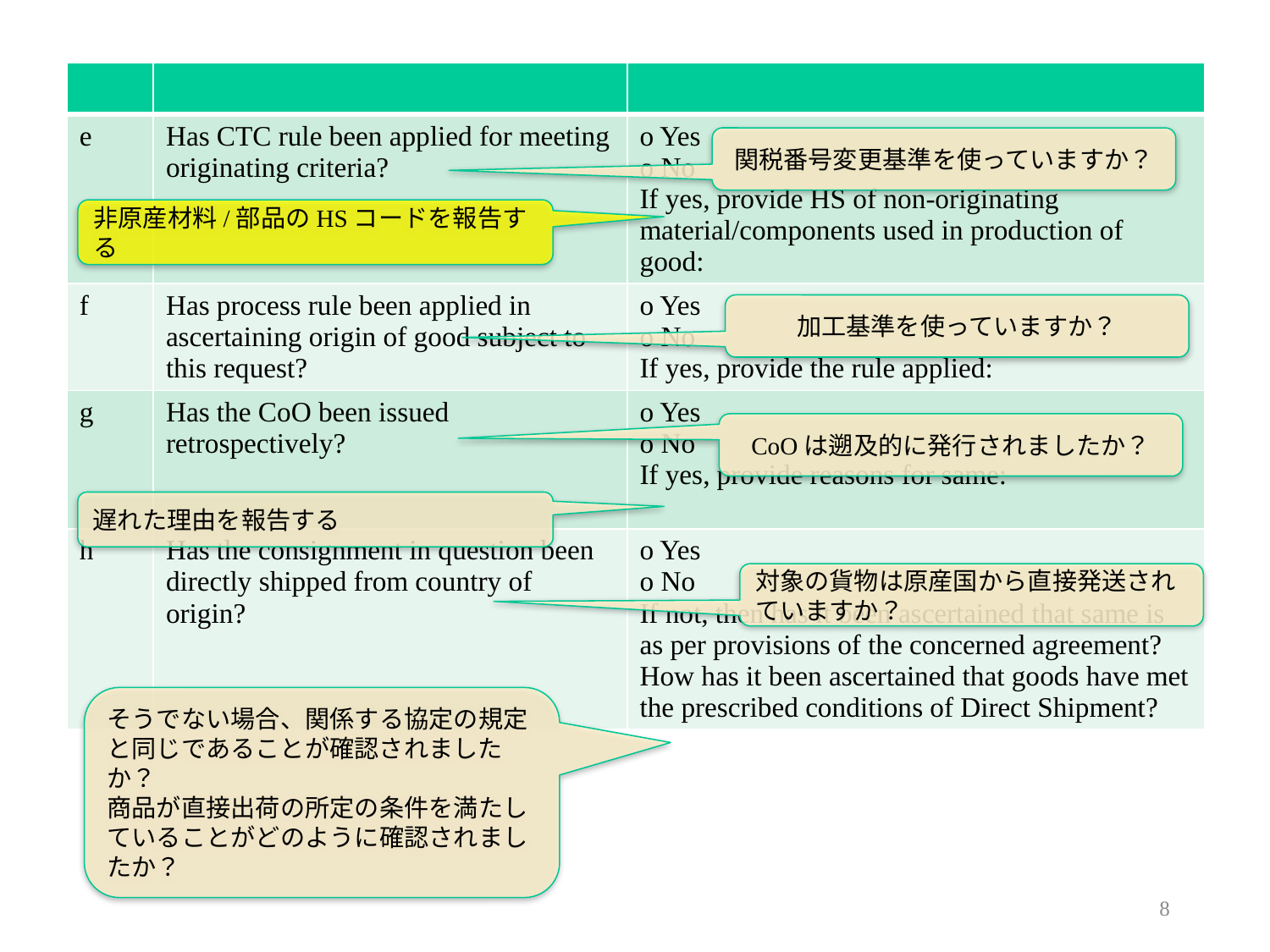

|  |  |  |
| --- | --- | --- |
| e | Has CTC rule been applied for meeting originating criteria? | o Yes o No If yes, provide HS of non-originating material/components used in production of good: |
| f | Has process rule been applied in ascertaining origin of good subject to this request? | o Yes o No If yes, provide the rule applied: |
| g | Has the CoO been issued retrospectively? | o Yes o No If yes, provide reasons for same: |
| h | Has the consignment in question been directly shipped from country of origin? | o Yes o No If not, then has it been ascertained that same is as per provisions of the concerned agreement? How has it been ascertained that goods have met the prescribed conditions of Direct Shipment? |
関税番号変更基準を使っていますか？
非原産材料/部品のHSコードを報告する
加工基準を使っていますか？
CoOは遡及的に発行されましたか？
遅れた理由を報告する
対象の貨物は原産国から直接発送されていますか？
そうでない場合、関係する協定の規定と同じであることが確認されましたか？
商品が直接出荷の所定の条件を満たしていることがどのように確認されましたか？
8